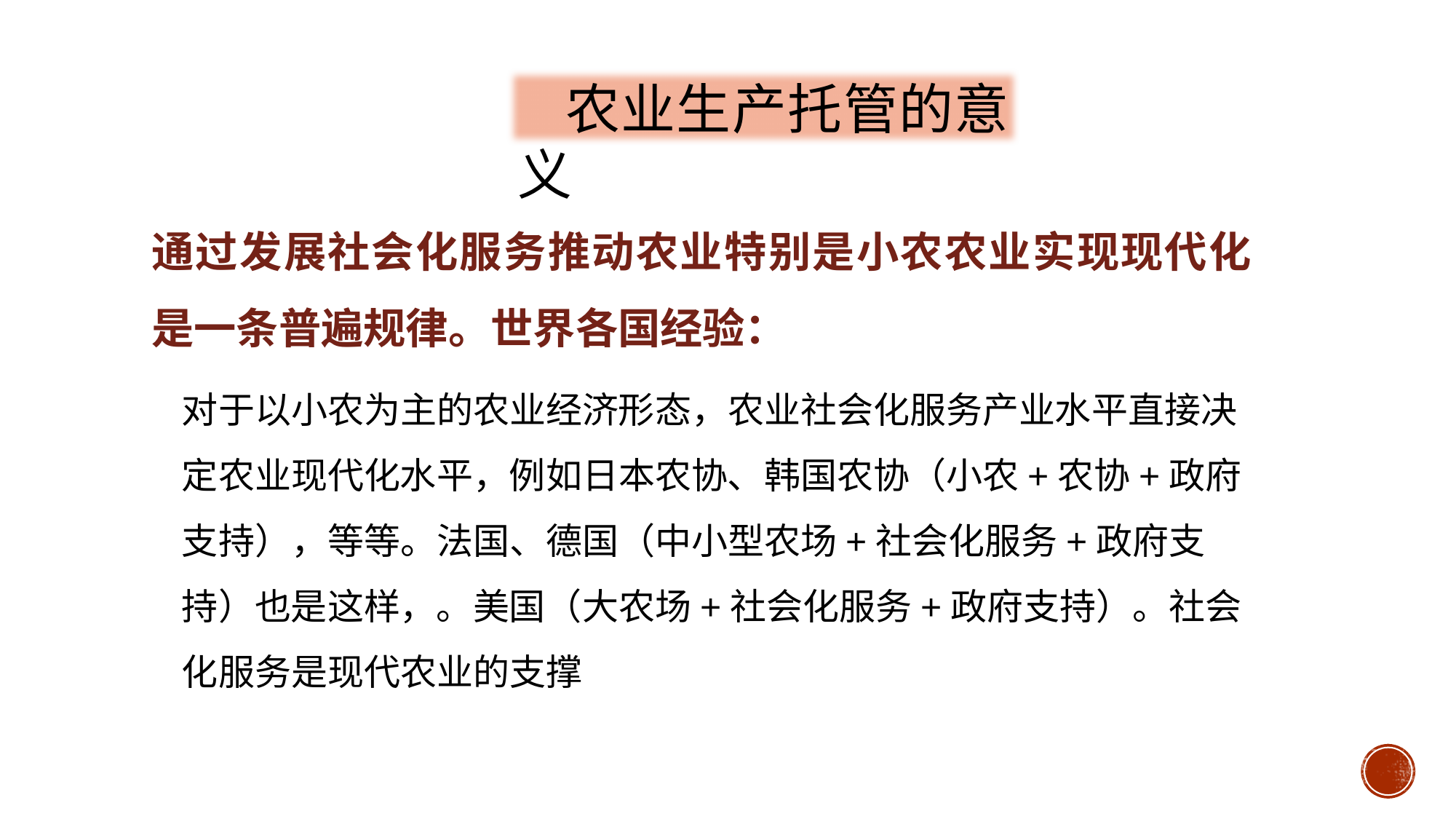

农业生产托管的意义
通过发展社会化服务推动农业特别是小农农业实现现代化是一条普遍规律。世界各国经验：
对于以小农为主的农业经济形态，农业社会化服务产业水平直接决定农业现代化水平，例如日本农协、韩国农协（小农+农协+政府支持），等等。法国、德国（中小型农场+社会化服务+政府支持）也是这样，。美国（大农场+社会化服务+政府支持）。社会化服务是现代农业的支撑